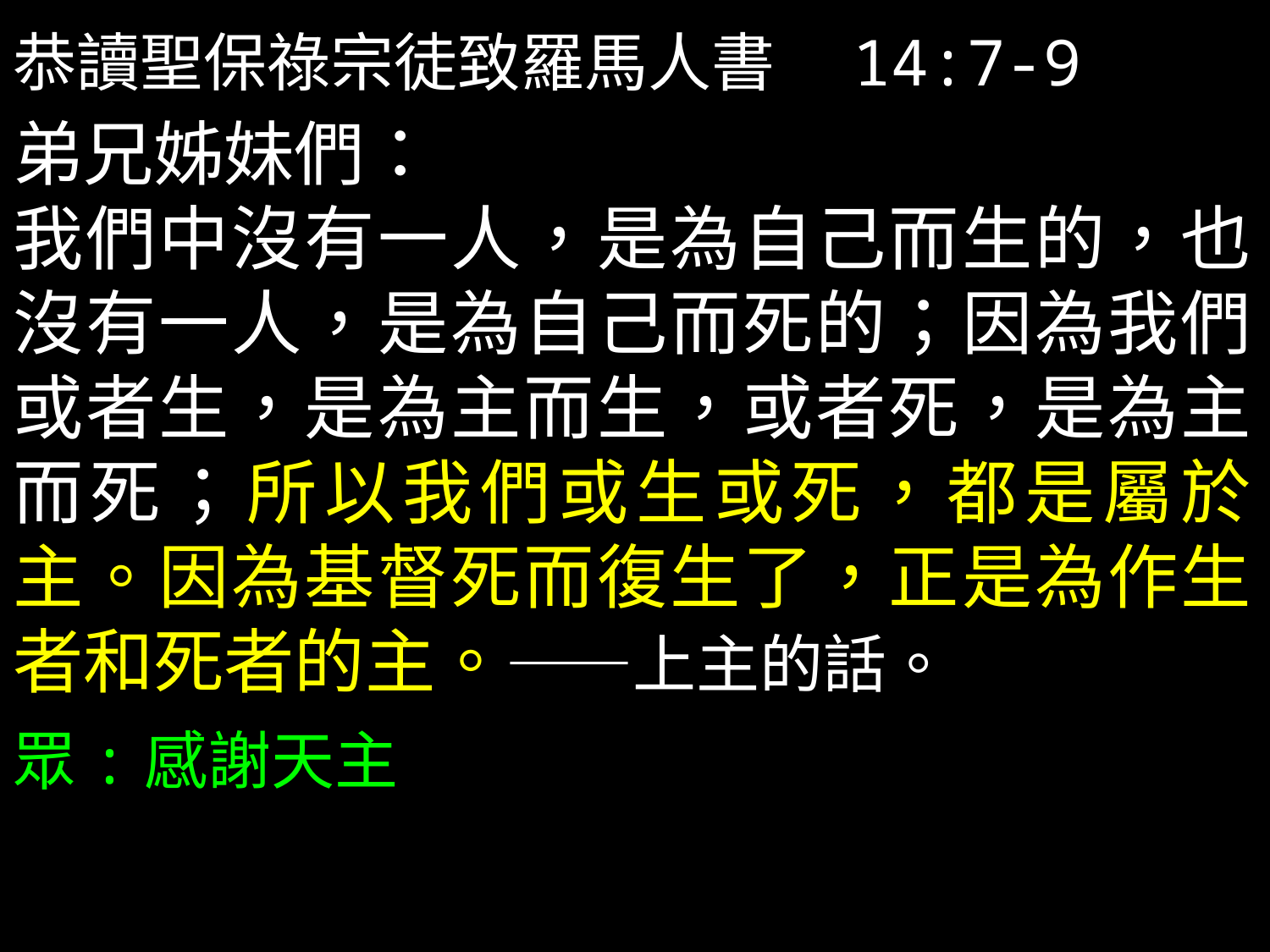

恭讀聖保祿宗徒致羅馬人書　14:7-9
弟兄姊妹們：
我們中沒有一人，是為自己而生的，也沒有一人，是為自己而死的；因為我們或者生，是為主而生，或者死，是為主而死；所以我們或生或死，都是屬於主。因為基督死而復生了，正是為作生者和死者的主。——上主的話。
眾:感謝天主